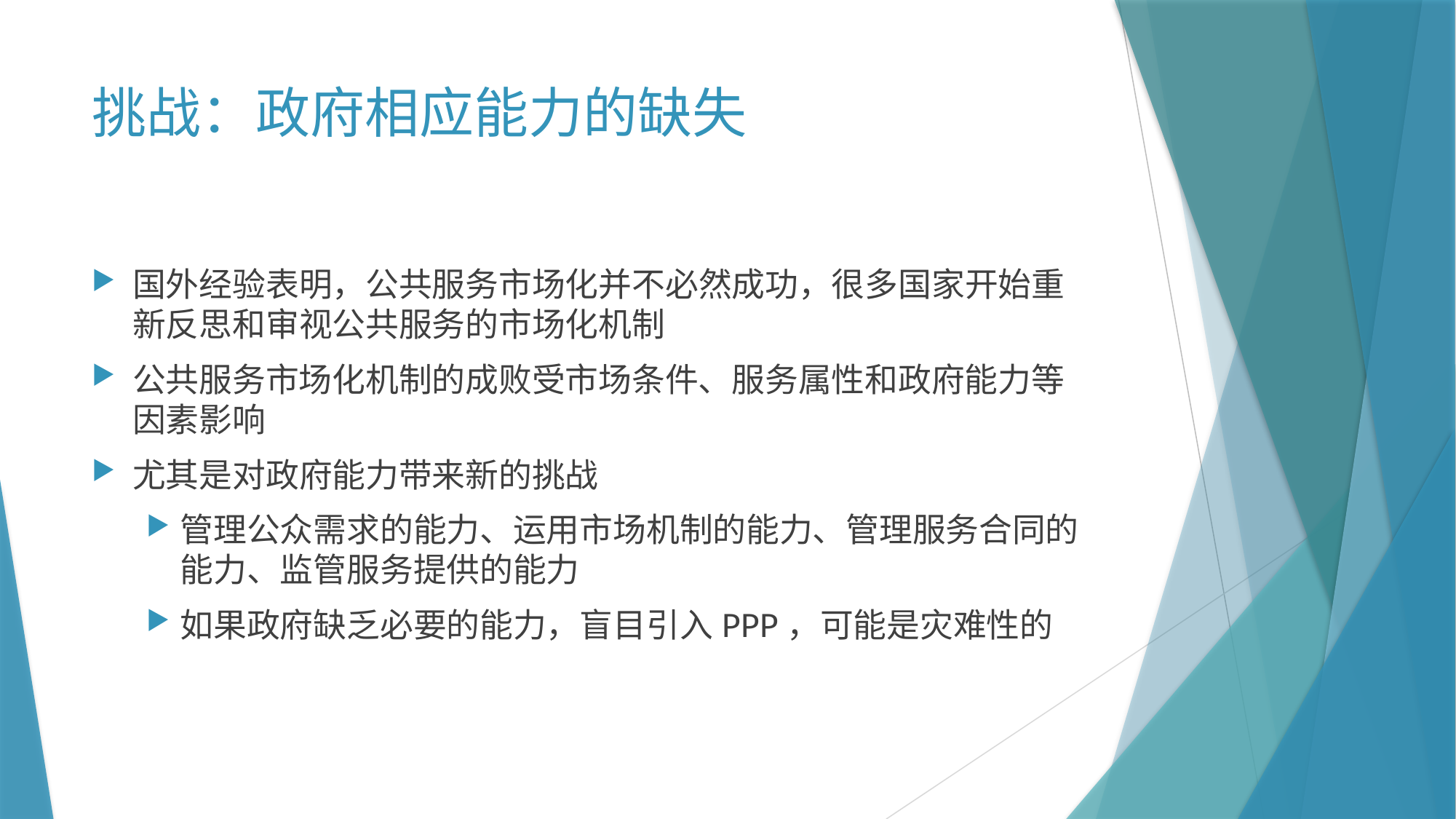

# 挑战：政府相应能力的缺失
国外经验表明，公共服务市场化并不必然成功，很多国家开始重新反思和审视公共服务的市场化机制
公共服务市场化机制的成败受市场条件、服务属性和政府能力等因素影响
尤其是对政府能力带来新的挑战
管理公众需求的能力、运用市场机制的能力、管理服务合同的能力、监管服务提供的能力
如果政府缺乏必要的能力，盲目引入PPP，可能是灾难性的